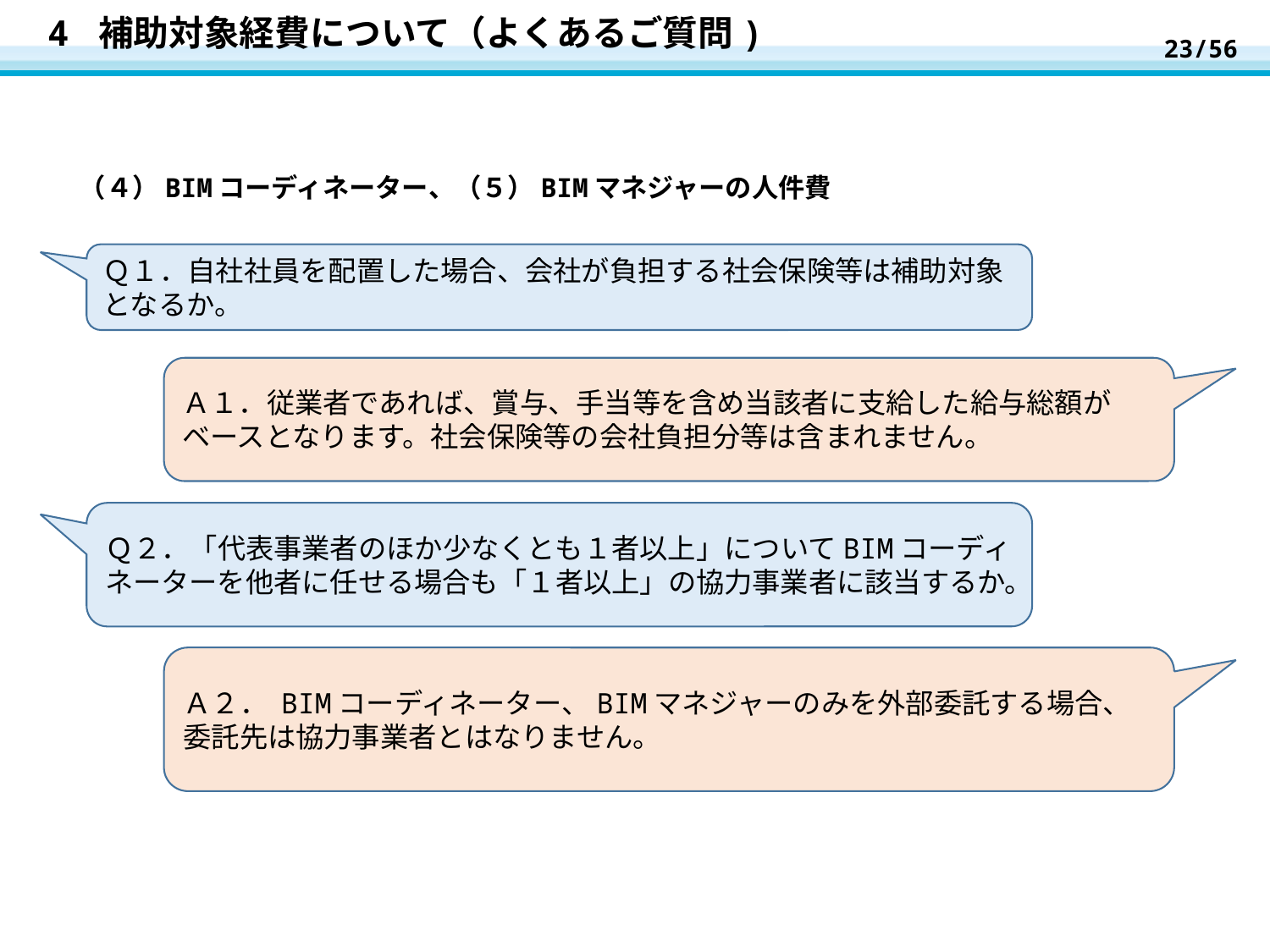

23/56
# 4 補助対象経費について（よくあるご質問)
（４）BIMコーディネーター、（５）BIMマネジャーの人件費
Ｑ１．自社社員を配置した場合、会社が負担する社会保険等は補助対象となるか。
Ａ１．従業者であれば、賞与、手当等を含め当該者に支給した給与総額がベースとなります。社会保険等の会社負担分等は含まれません。
Ｑ２．「代表事業者のほか少なくとも１者以上」についてBIMコーディネーターを他者に任せる場合も「１者以上」の協力事業者に該当するか。
Ａ２． BIMコーディネーター、BIMマネジャーのみを外部委託する場合、委託先は協力事業者とはなりません。